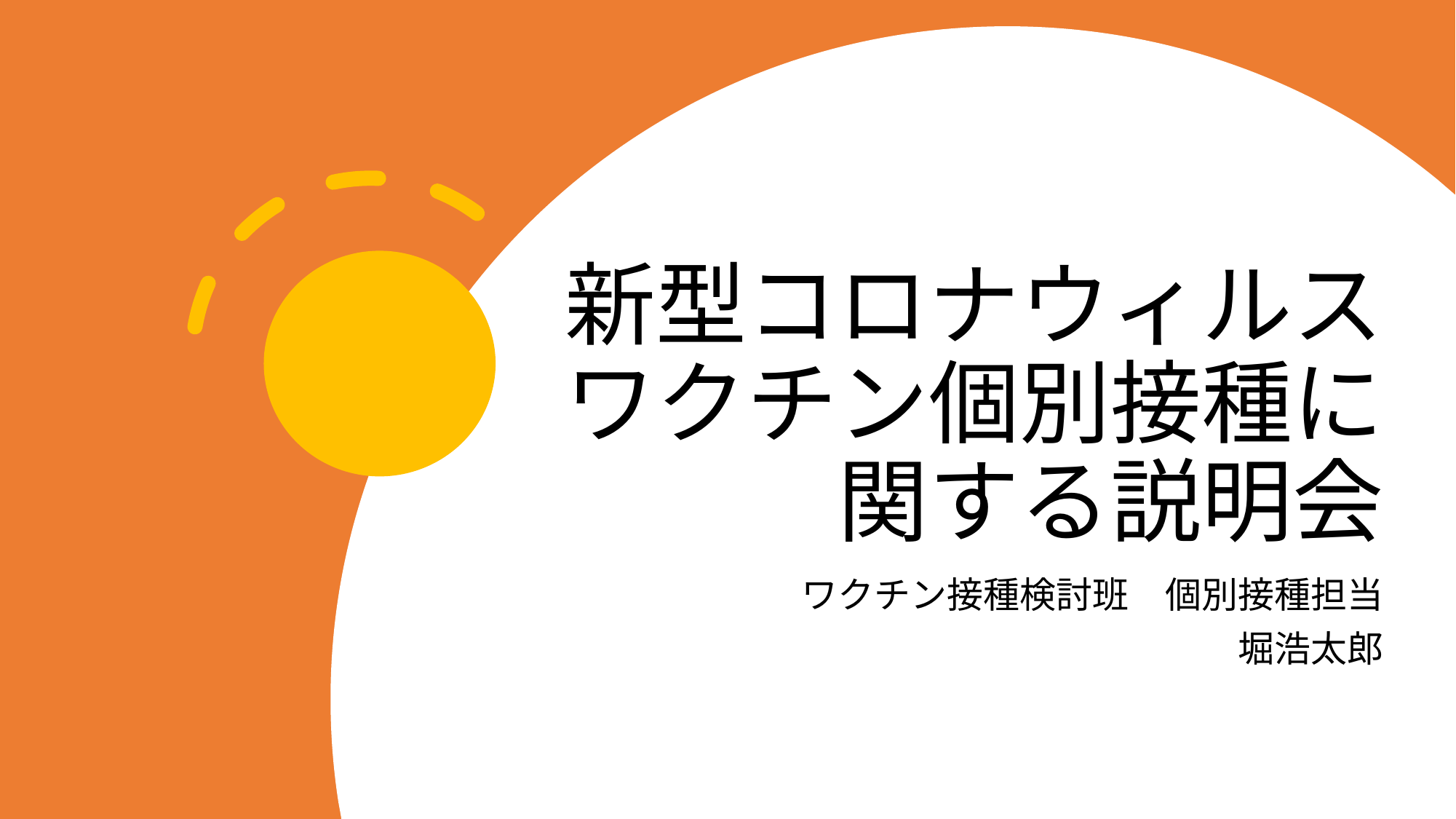

# 新型コロナウィルスワクチン個別接種に関する説明会

ワクチン接種検討班　個別接種担当
堀浩太郎